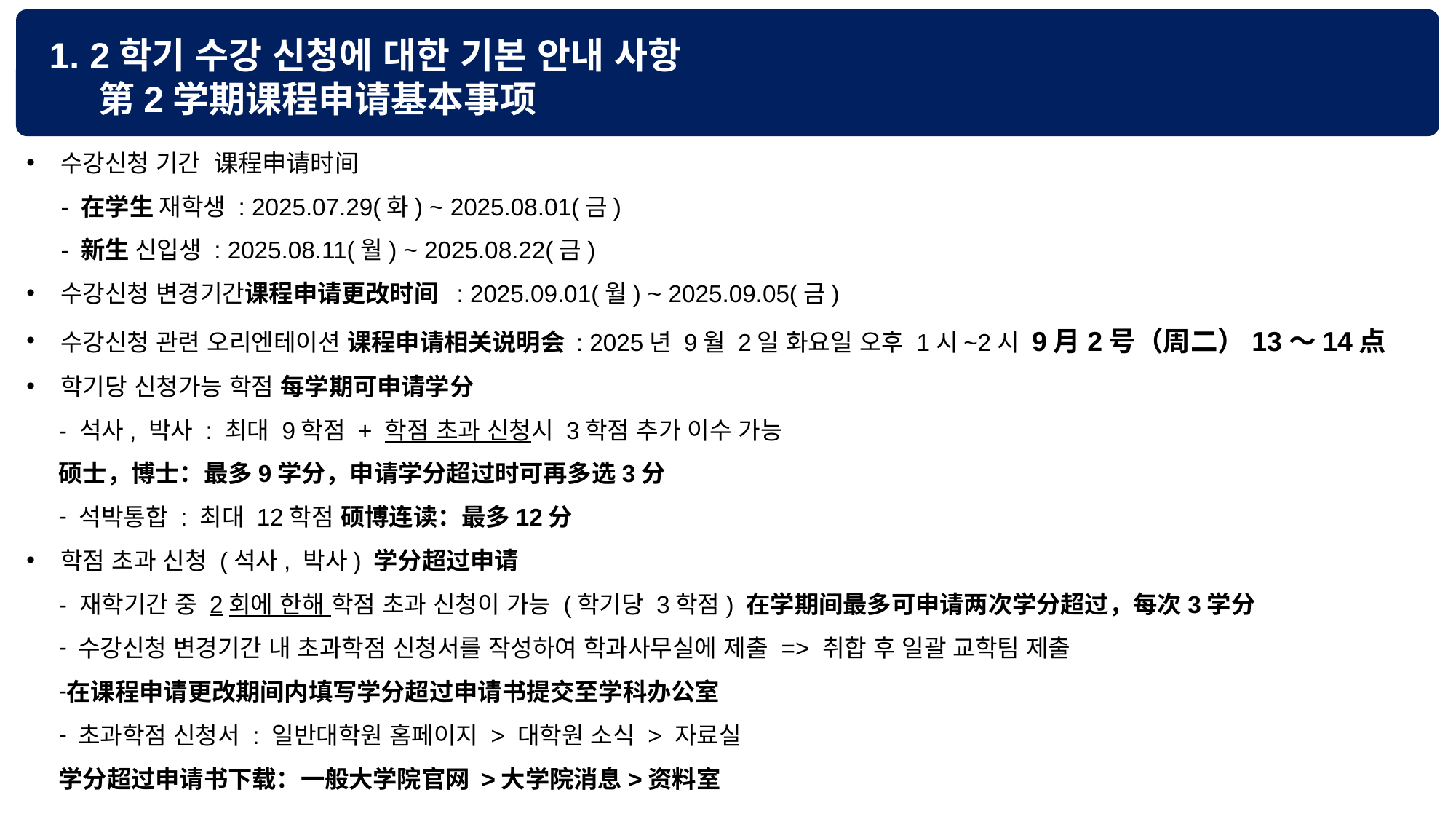

1. 2학기 수강 신청에 대한 기본 안내 사항
    第2学期课程申请基本事项
수강신청 기간  课程申请时间
- 在学生 재학생 : 2025.07.29(화) ~ 2025.08.01(금)
- 新生 신입생 : 2025.08.11(월) ~ 2025.08.22(금)
수강신청 변경기간课程申请更改时间  : 2025.09.01(월) ~ 2025.09.05(금)
수강신청 관련 오리엔테이션 课程申请相关说明会 : 2025년 9월 2일 화요일 오후 1시~2시 9月2号（周二）13～14点
학기당 신청가능 학점 每学期可申请学分
- 석사, 박사 : 최대 9학점 + 학점 초과 신청시 3학점 추가 이수 가능
硕士，博士：最多9学分，申请学分超过时可再多选3分
 석박통합 : 최대 12학점 硕博连读：最多12分
학점 초과 신청 (석사, 박사) 学分超过申请
- 재학기간 중 2회에 한해 학점 초과 신청이 가능 (학기당 3학점) 在学期间最多可申请两次学分超过，每次3学分
 수강신청 변경기간 내 초과학점 신청서를 작성하여 학과사무실에 제출 => 취합 후 일괄 교학팀 제출
在课程申请更改期间内填写学分超过申请书提交至学科办公室
 초과학점 신청서 : 일반대학원 홈페이지 > 대학원 소식 > 자료실
学分超过申请书下载：一般大学院官网 >大学院消息>资料室